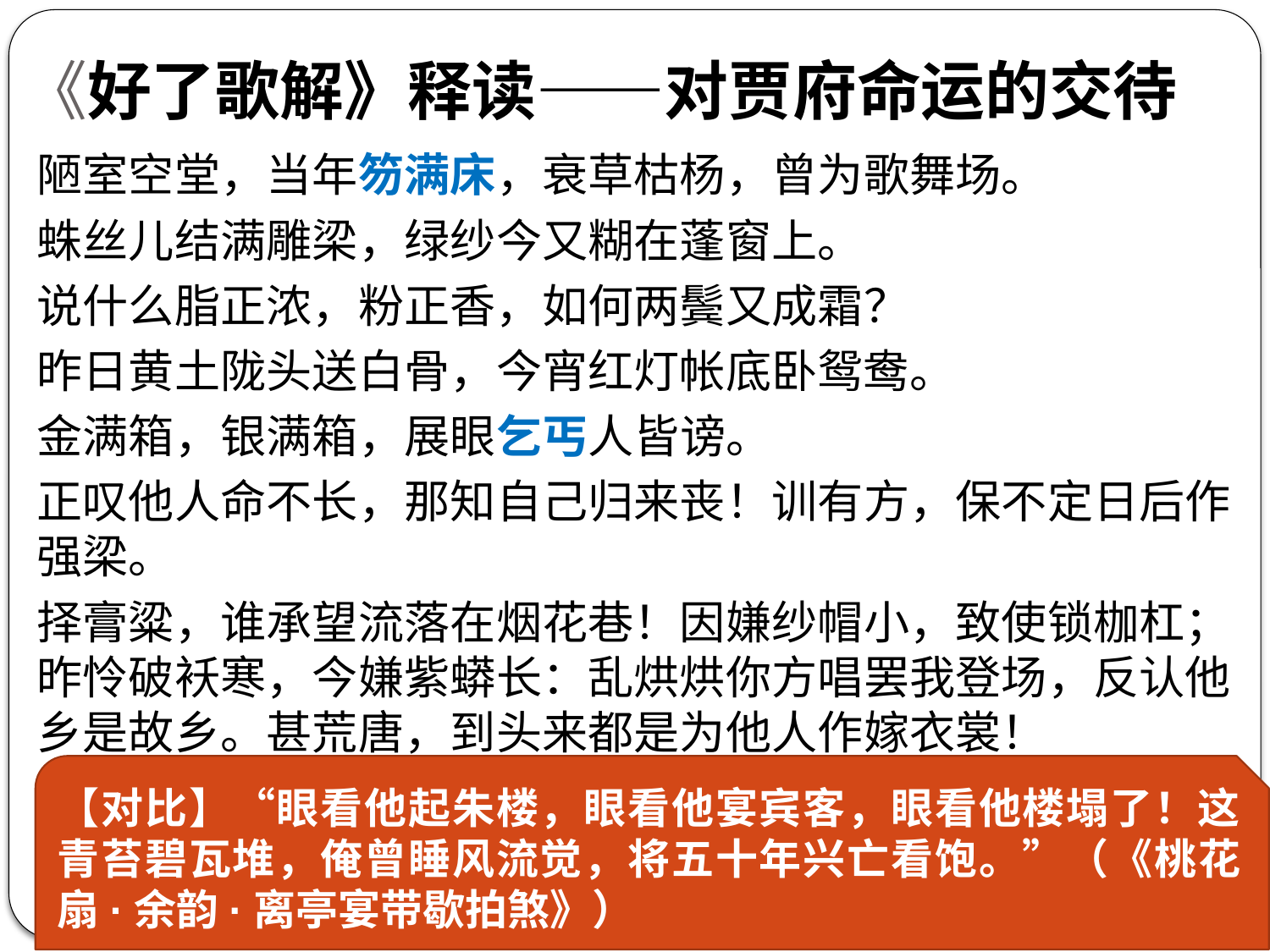

# 《好了歌解》释读——对贾府命运的交待
陋室空堂，当年笏满床，衰草枯杨，曾为歌舞场。
蛛丝儿结满雕梁，绿纱今又糊在蓬窗上。
说什么脂正浓，粉正香，如何两鬓又成霜？
昨日黄土陇头送白骨，今宵红灯帐底卧鸳鸯。
金满箱，银满箱，展眼乞丐人皆谤。
正叹他人命不长，那知自己归来丧！训有方，保不定日后作强梁。
择膏粱，谁承望流落在烟花巷！因嫌纱帽小，致使锁枷杠；昨怜破袄寒，今嫌紫蟒长：乱烘烘你方唱罢我登场，反认他乡是故乡。甚荒唐，到头来都是为他人作嫁衣裳！

【对比】“眼看他起朱楼，眼看他宴宾客，眼看他楼塌了！这青苔碧瓦堆，俺曾睡风流觉，将五十年兴亡看饱。”（《桃花扇·余韵·离亭宴带歇拍煞》）